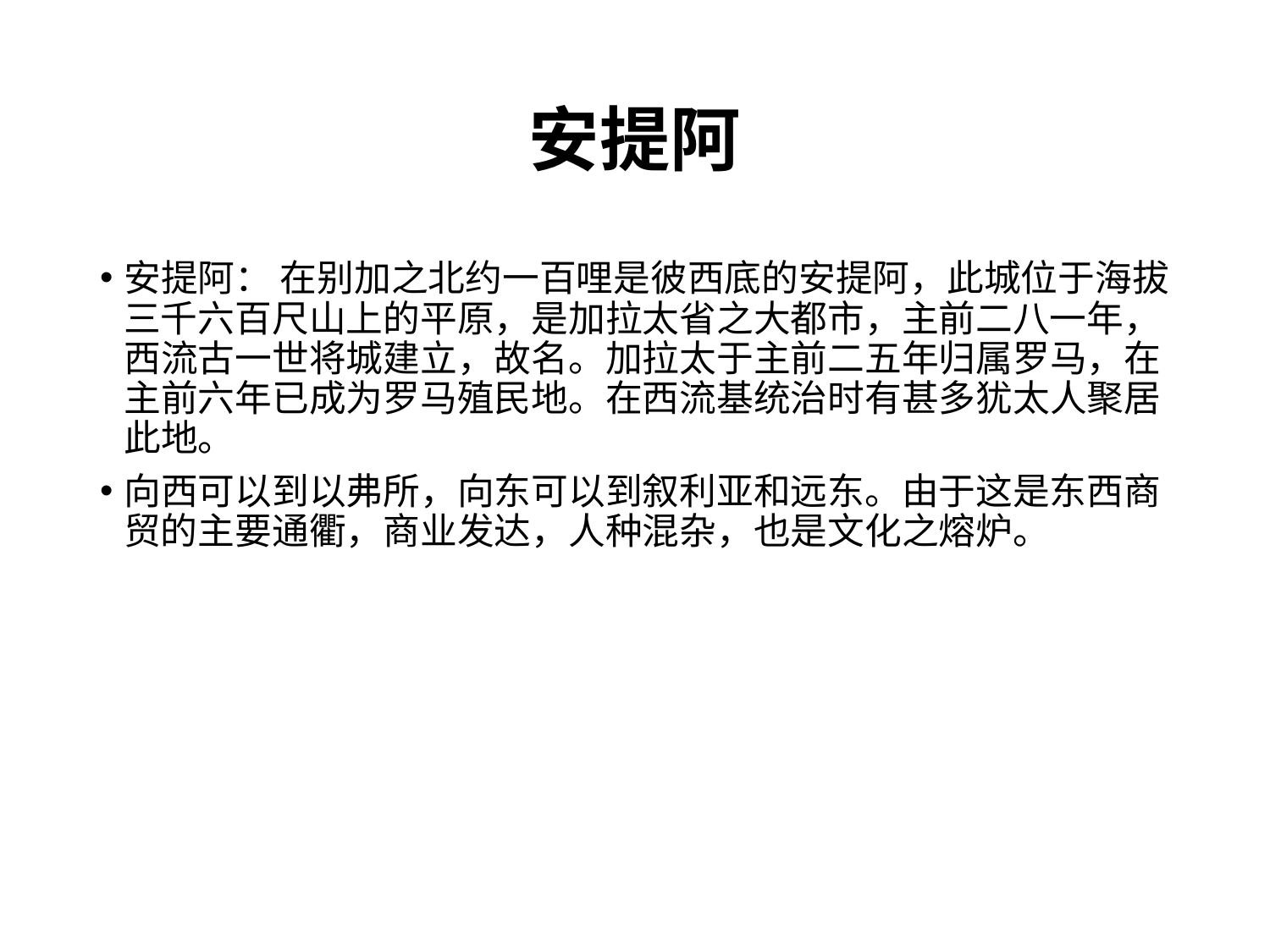

# 安提阿
安提阿： 在别加之北约一百哩是彼西底的安提阿，此城位于海拔三千六百尺山上的平原，是加拉太省之大都市，主前二八一年，西流古一世将城建立，故名。加拉太于主前二五年归属罗马，在主前六年已成为罗马殖民地。在西流基统治时有甚多犹太人聚居此地。
向西可以到以弗所，向东可以到叙利亚和远东。由于这是东西商贸的主要通衢，商业发达，人种混杂，也是文化之熔炉。